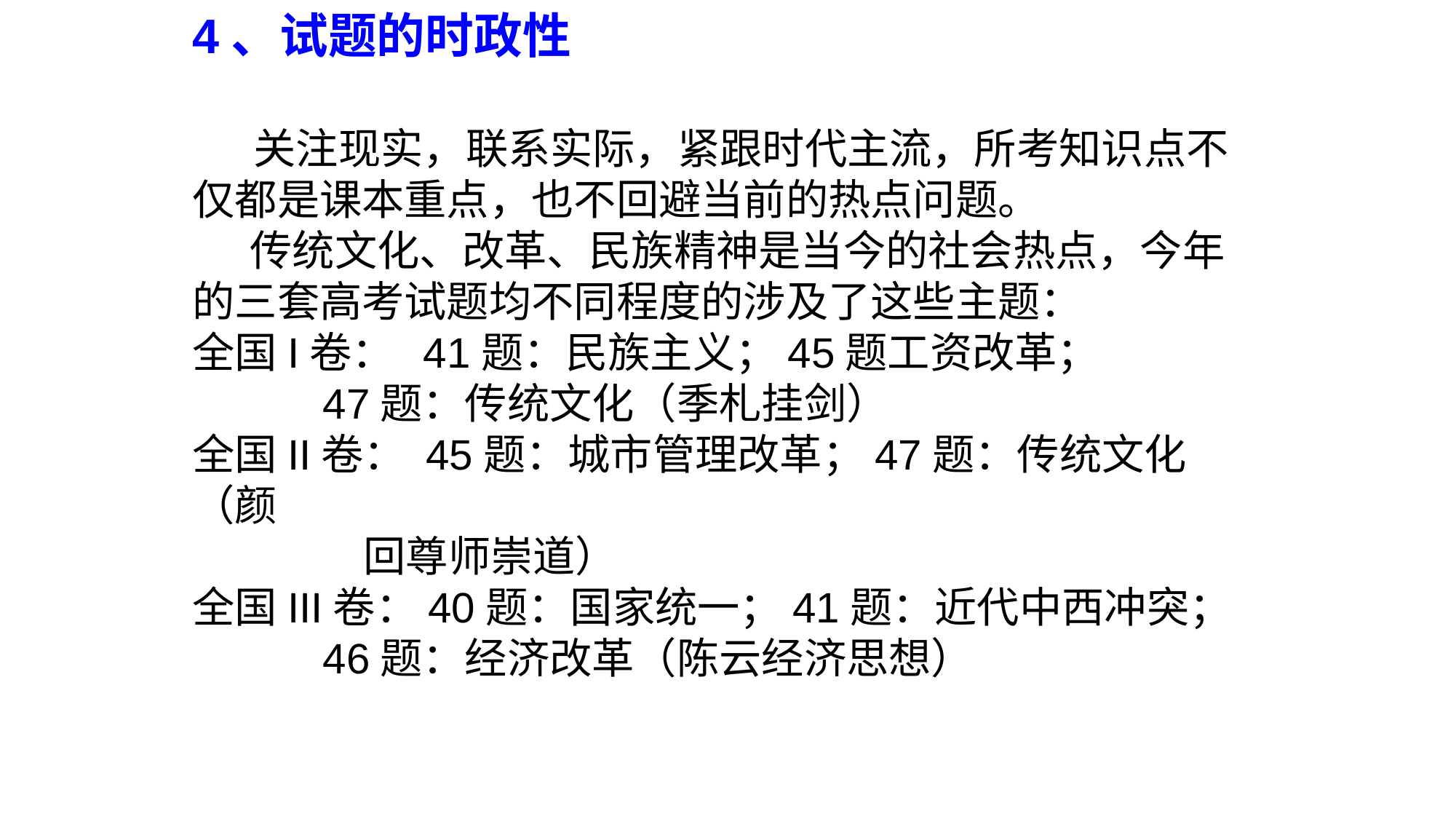

4、试题的时政性

        关注现实，联系实际，紧跟时代主流，所考知识点不仅都是课本重点，也不回避当前的热点问题。
     传统文化、改革、民族精神是当今的社会热点，今年的三套高考试题均不同程度的涉及了这些主题：
全国I卷：  41题：民族主义；45题工资改革；
           47题：传统文化（季札挂剑）
全国II卷： 45题：城市管理改革；47题：传统文化（颜
                 回尊师崇道）
全国III卷：40题：国家统一；41题：近代中西冲突；
           46题：经济改革（陈云经济思想）